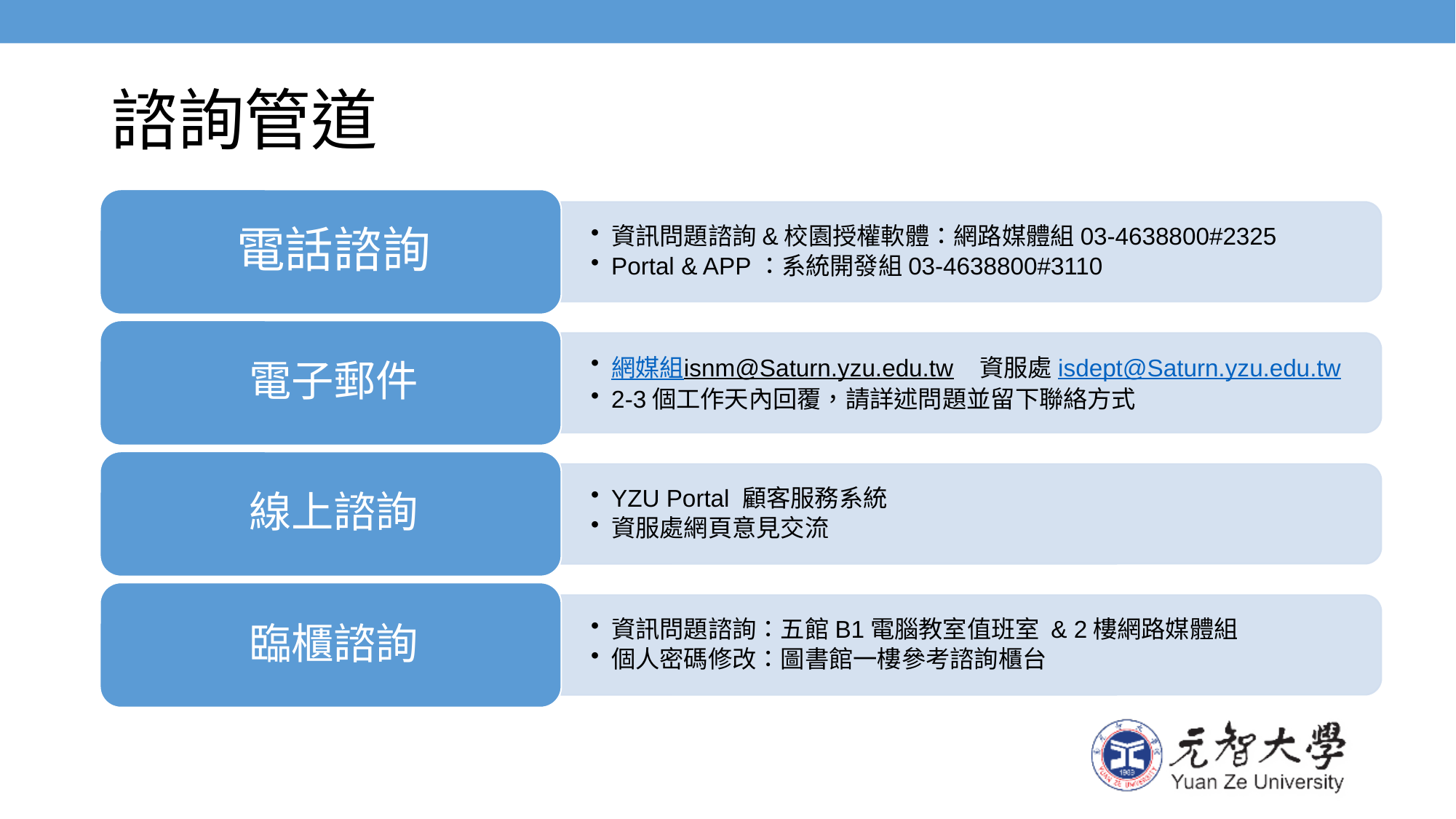

# 諮詢管道
資訊問題諮詢&校園授權軟體：網路媒體組03-4638800#2325
Portal & APP：系統開發組03-4638800#3110
電話諮詢
網媒組isnm@Saturn.yzu.edu.tw   資服處isdept@Saturn.yzu.edu.tw
2-3個工作天內回覆，請詳述問題並留下聯絡方式
電子郵件
YZU Portal 顧客服務系統
資服處網頁意見交流
線上諮詢
資訊問題諮詢：五館B1電腦教室值班室 & 2樓網路媒體組
個人密碼修改：圖書館一樓參考諮詢櫃台
臨櫃諮詢